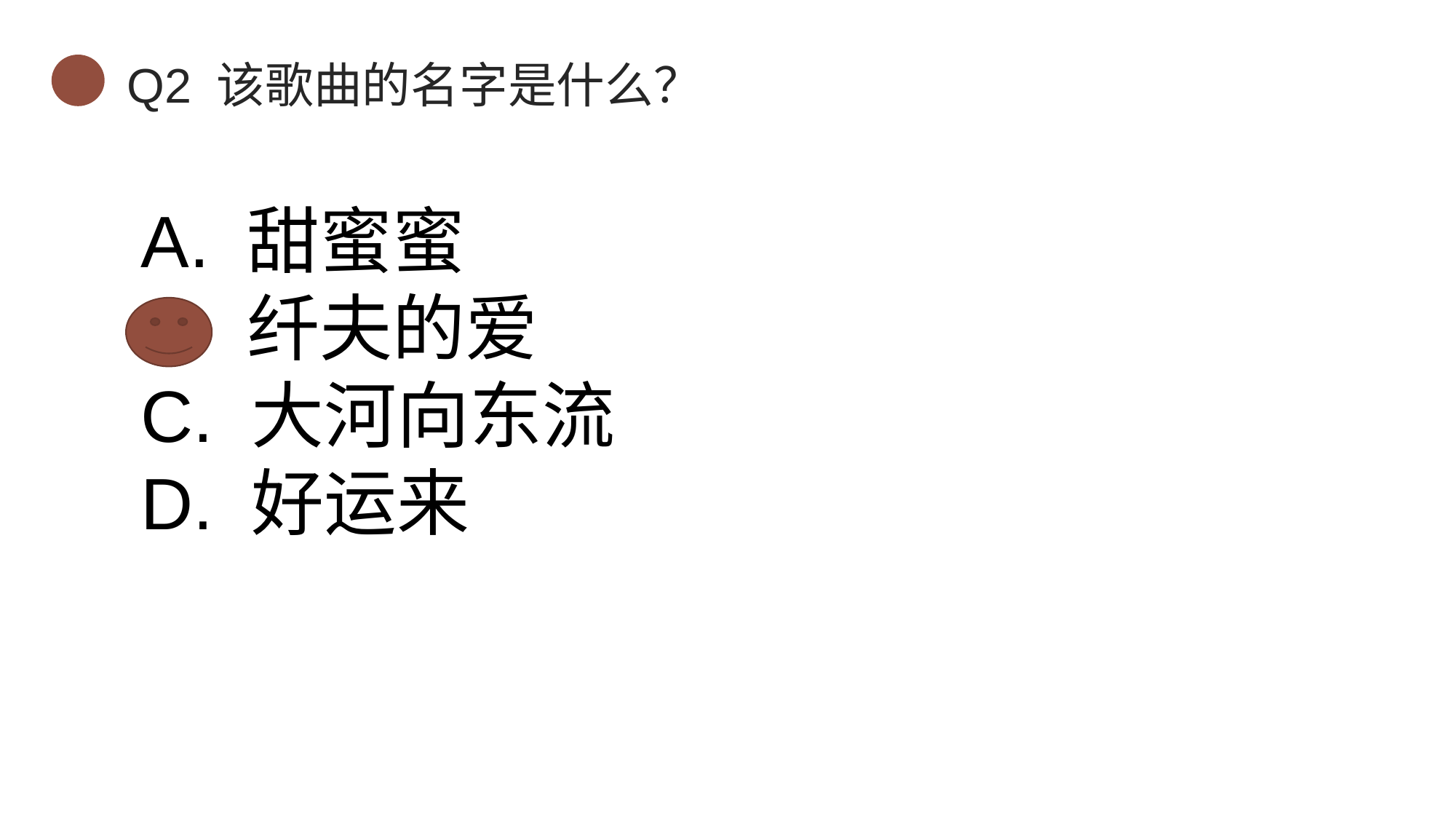

Q2 该歌曲的名字是什么？
A. 甜蜜蜜
B. 纤夫的爱
C. 大河向东流
D. 好运来